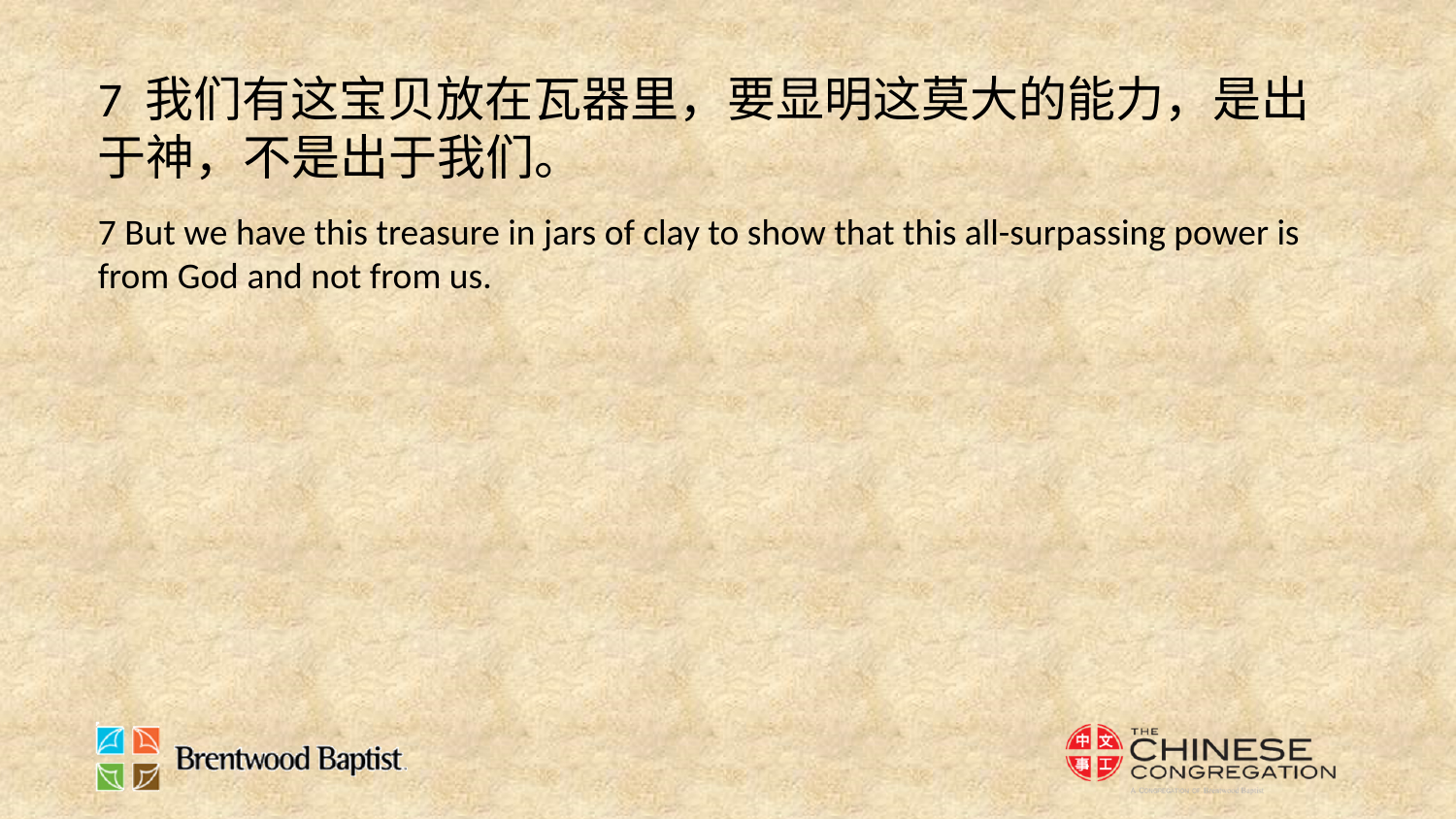

7 我们有这宝贝放在瓦器里，要显明这莫大的能力，是出于神，不是出于我们。

7 But we have this treasure in jars of clay to show that this all-surpassing power is from God and not from us.